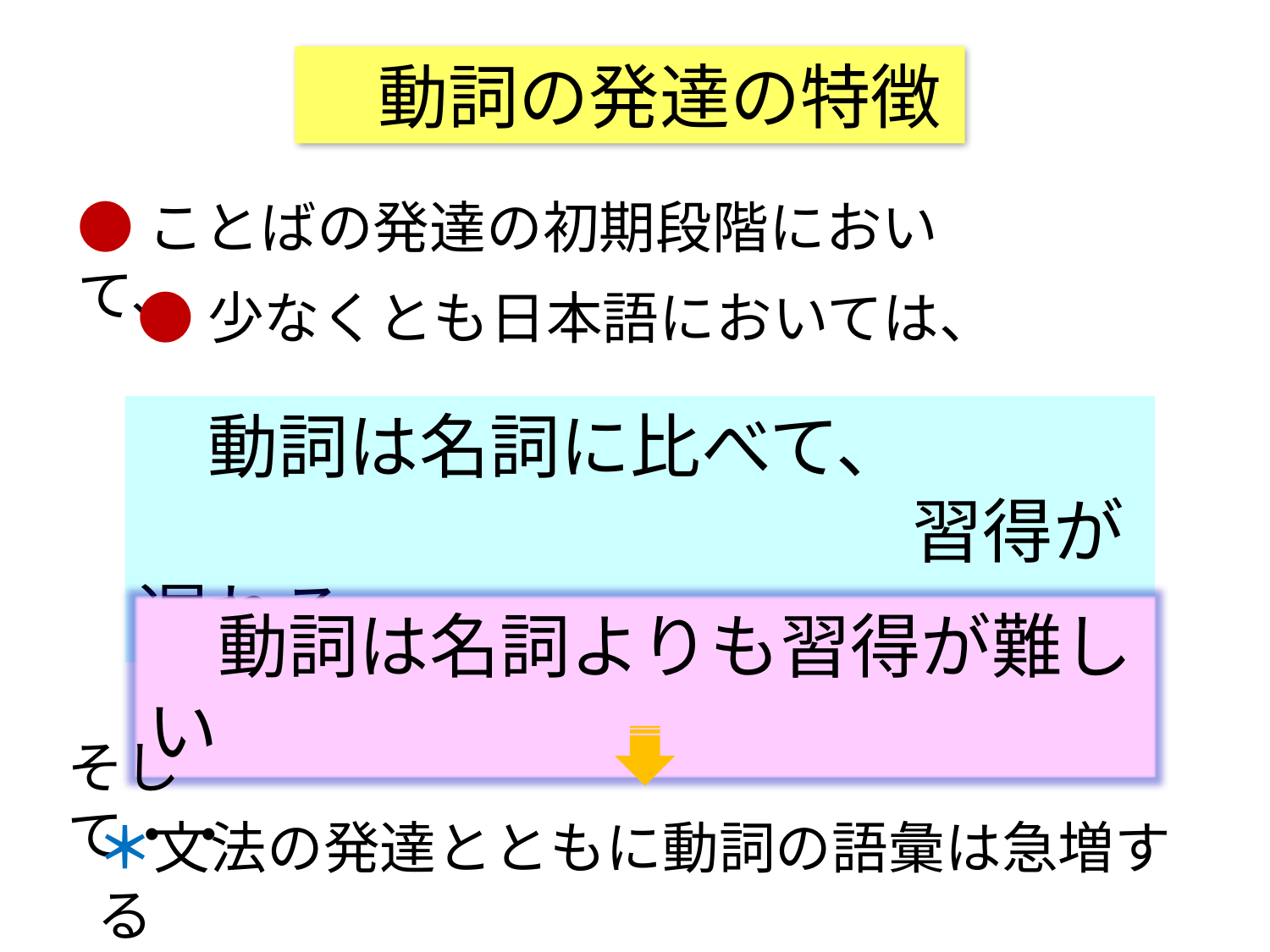

動詞の発達の特徴
●ことばの発達の初期段階において、
●少なくとも日本語においては、
　動詞は名詞に比べて、
　　　　　　　　　　　習得が遅れる
　動詞は名詞よりも習得が難しい
そして・・

＊文法の発達とともに動詞の語彙は急増する